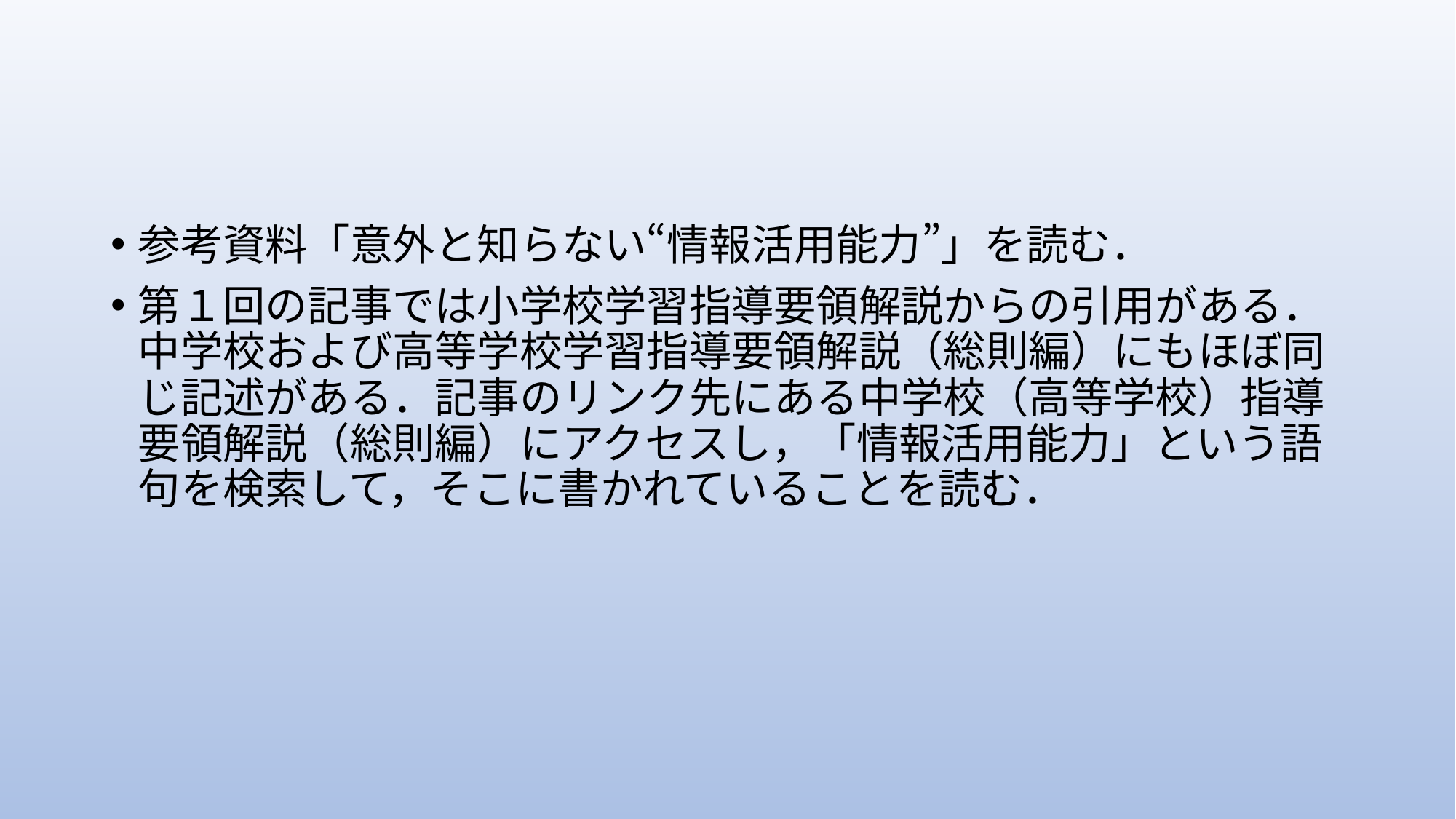

#
参考資料「意外と知らない“情報活用能力”」を読む．
第１回の記事では小学校学習指導要領解説からの引用がある．中学校および高等学校学習指導要領解説（総則編）にもほぼ同じ記述がある．記事のリンク先にある中学校（高等学校）指導要領解説（総則編）にアクセスし，「情報活用能力」という語句を検索して，そこに書かれていることを読む．